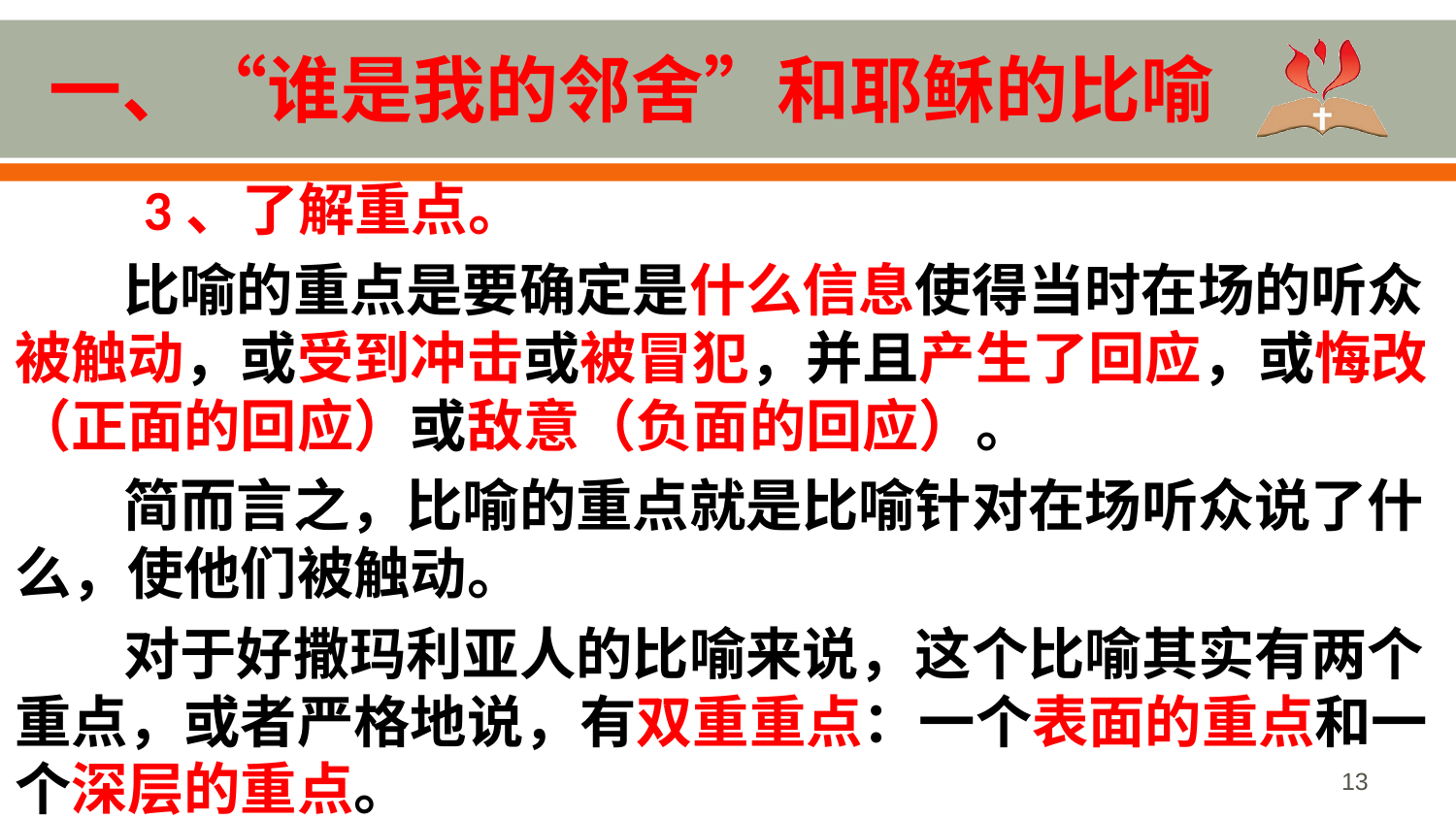

# 一、“谁是我的邻舍”和耶稣的比喻
          3、了解重点。
比喻的重点是要确定是什么信息使得当时在场的听众被触动，或受到冲击或被冒犯，并且产生了回应，或悔改（正面的回应）或敌意（负面的回应）。
简而言之，比喻的重点就是比喻针对在场听众说了什么，使他们被触动。
对于好撒玛利亚人的比喻来说，这个比喻其实有两个重点，或者严格地说，有双重重点：一个表面的重点和一个深层的重点。

13